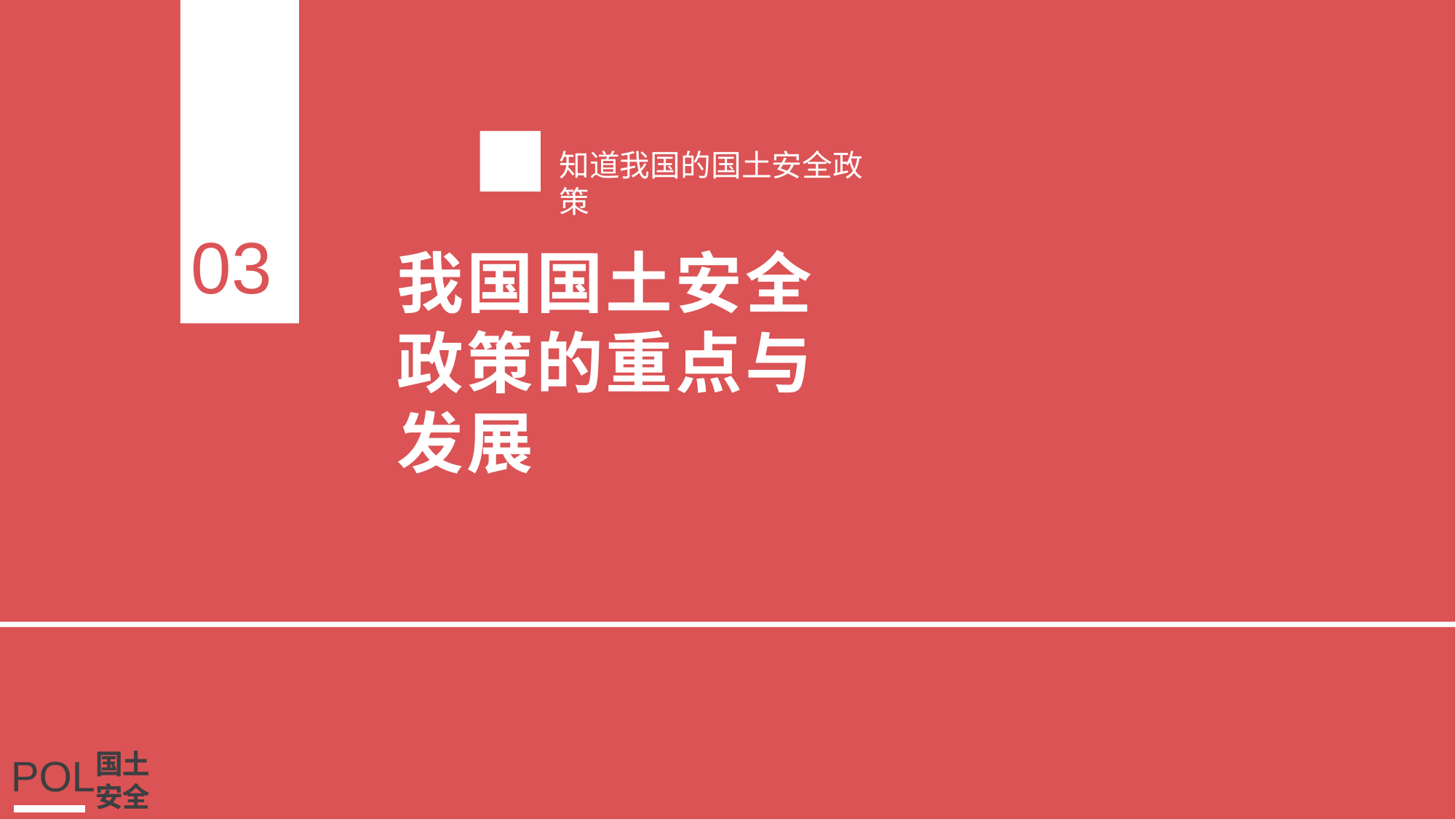

知道我国的国土安全政策
03
我国国土安全政策的重点与发展
PPT
UR

国土
安全
POL
国土
安全